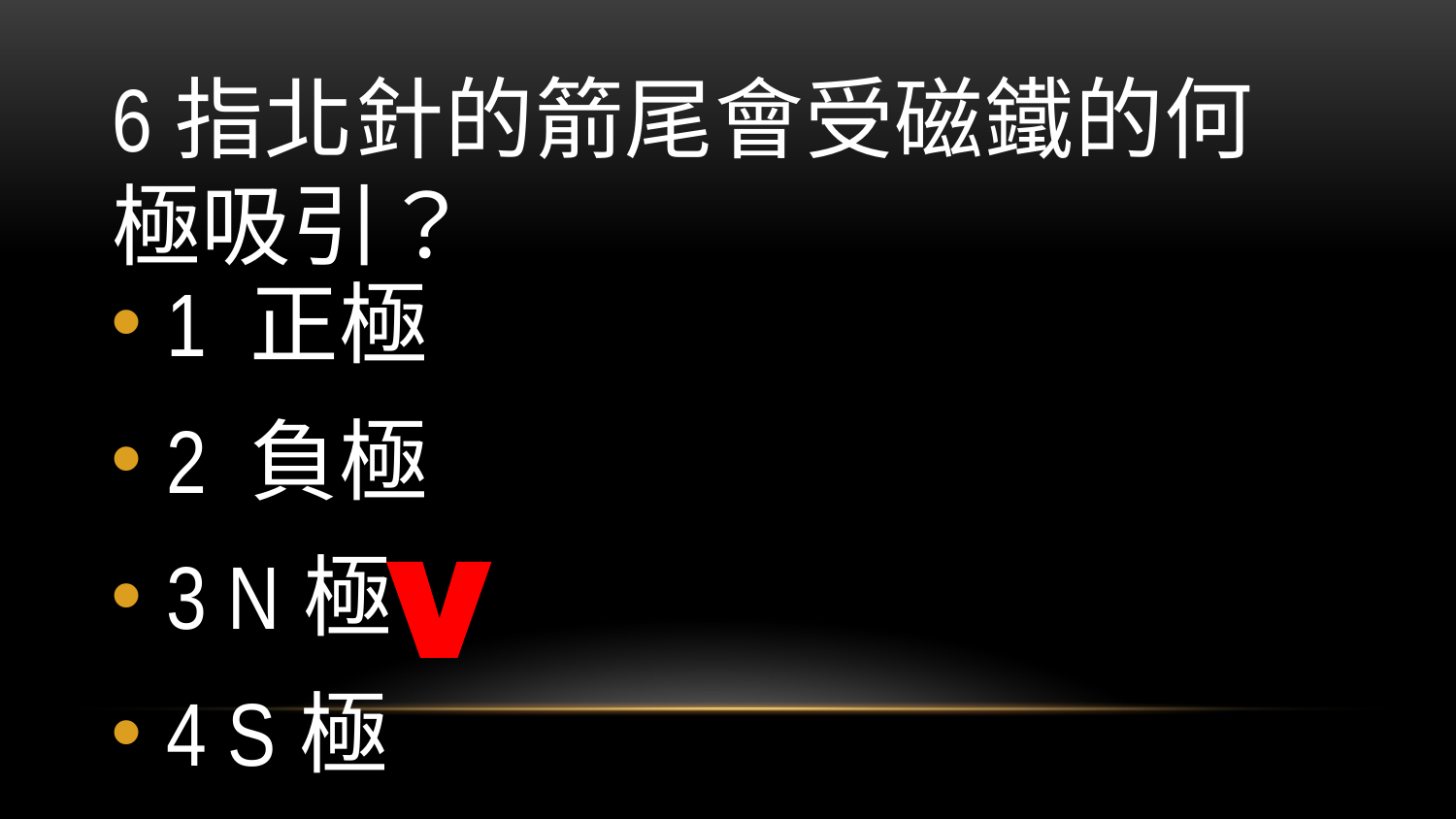

# 6指北針的箭尾會受磁鐵的何極吸引？
1 正極
2 負極
3 N極
4 S極

V